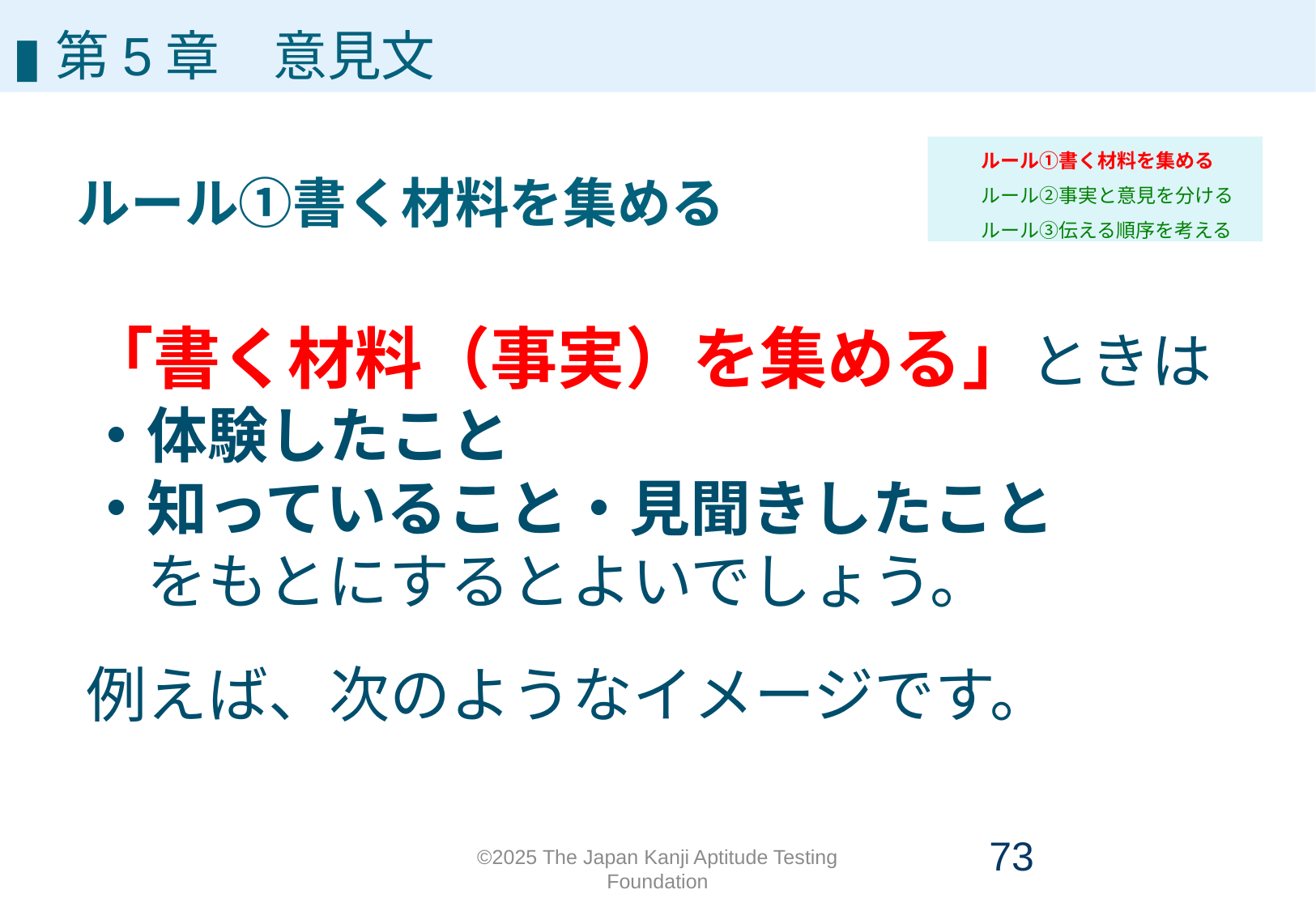

# 第5章
▮第5章　意見文
ルール①書く材料を集める
ルール②事実と意見を分ける
ルール③伝える順序を考える
ルール①書く材料を集める
「書く材料（事実）を集める」ときは
・体験したこと
・知っていること・見聞きしたこと
　をもとにするとよいでしょう。

例えば、次のようなイメージです。
©2025 The Japan Kanji Aptitude Testing Foundation
73